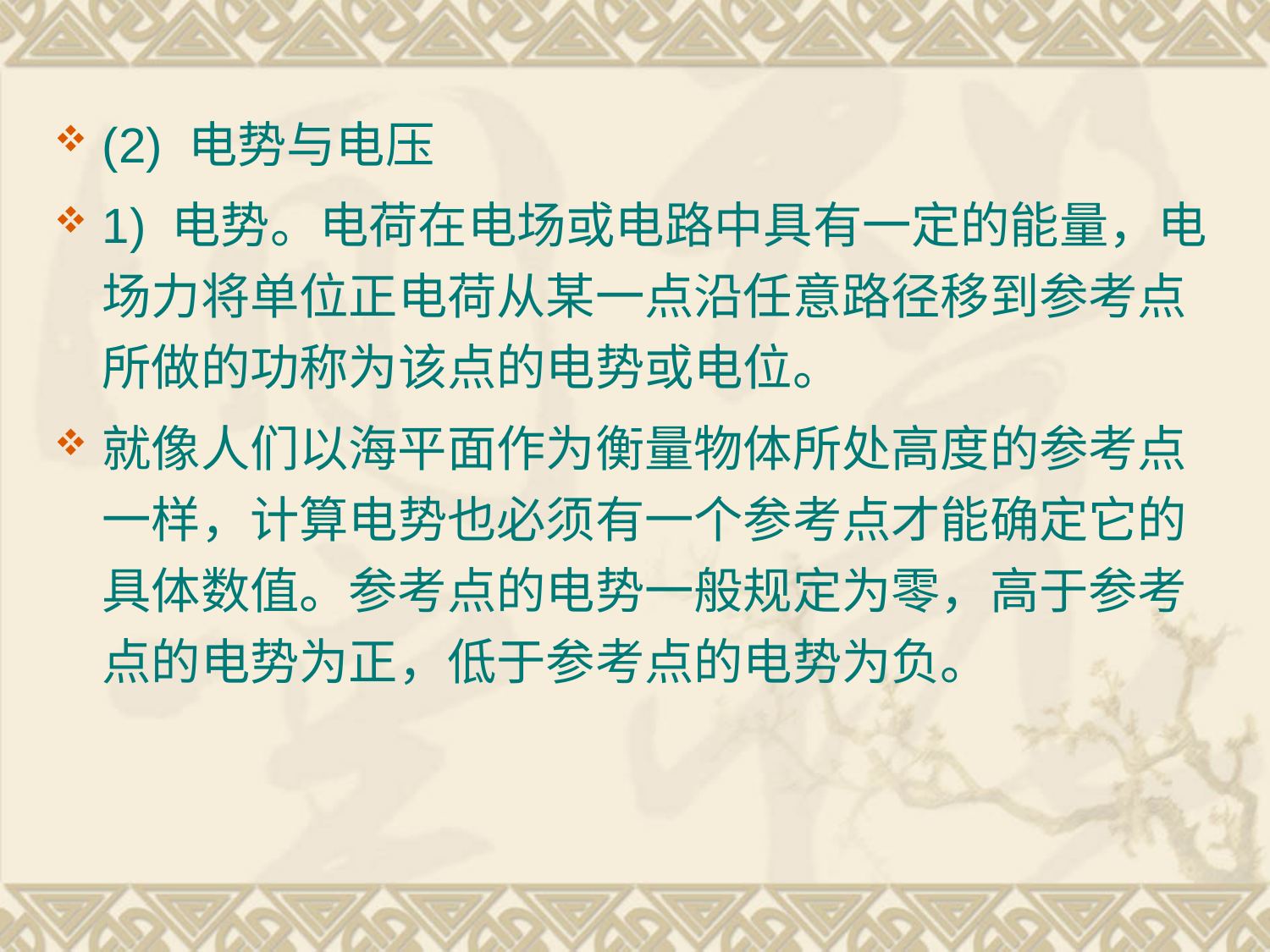

(2) 电势与电压
1) 电势。电荷在电场或电路中具有一定的能量，电场力将单位正电荷从某一点沿任意路径移到参考点所做的功称为该点的电势或电位。
就像人们以海平面作为衡量物体所处高度的参考点一样，计算电势也必须有一个参考点才能确定它的具体数值。参考点的电势一般规定为零，高于参考点的电势为正，低于参考点的电势为负。